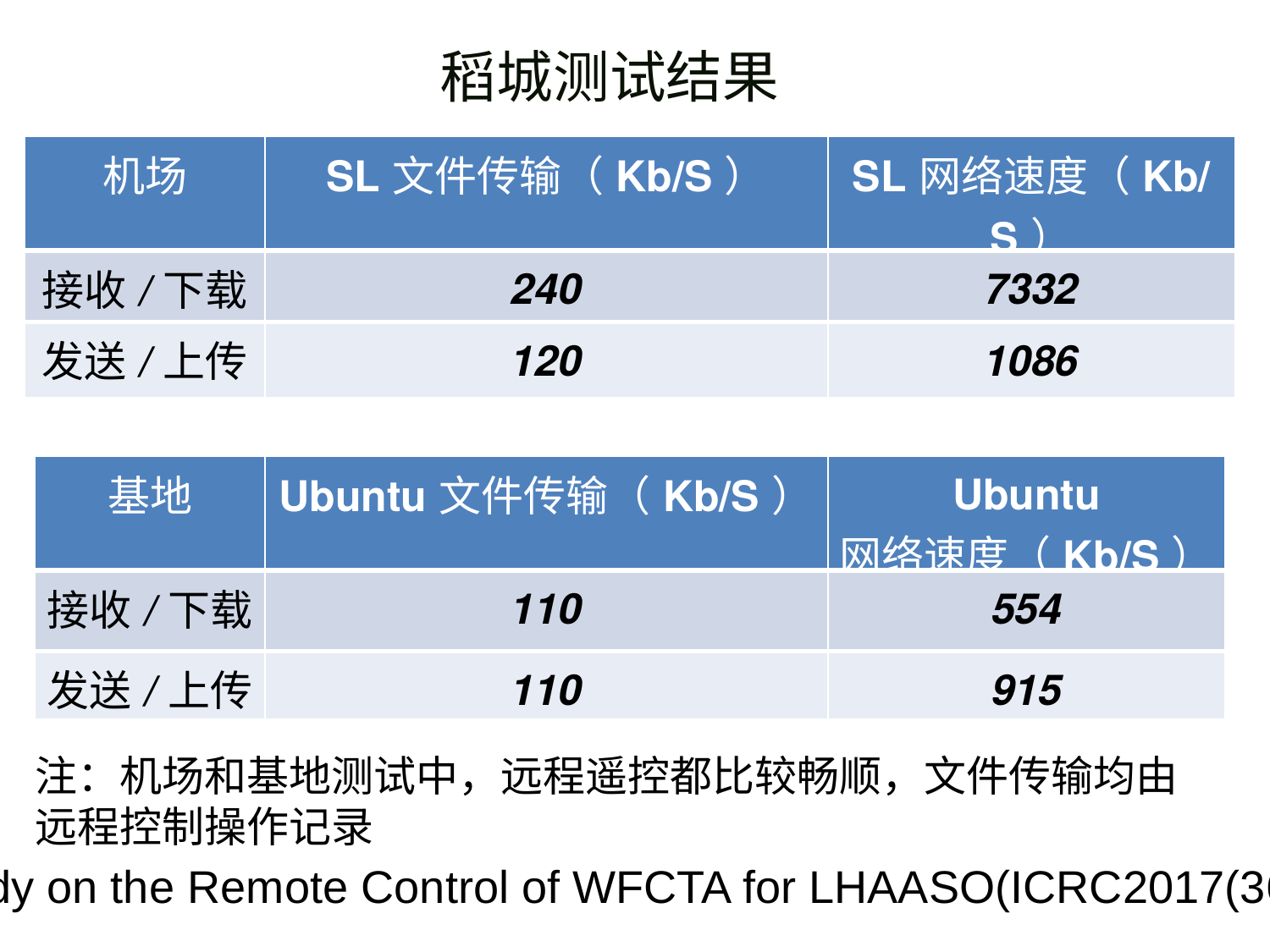

稻城测试结果
| 机场 | SL文件传输（Kb/S） | SL网络速度（Kb/S） |
| --- | --- | --- |
| 接收/下载 | 240 | 7332 |
| 发送/上传 | 120 | 1086 |
| 基地 | Ubuntu文件传输（Kb/S） | Ubuntu 网络速度（Kb/S） |
| --- | --- | --- |
| 接收/下载 | 110 | 554 |
| 发送/上传 | 110 | 915 |
注：机场和基地测试中，远程遥控都比较畅顺，文件传输均由远程控制操作记录
Study on the Remote Control of WFCTA for LHAASO(ICRC2017(365))